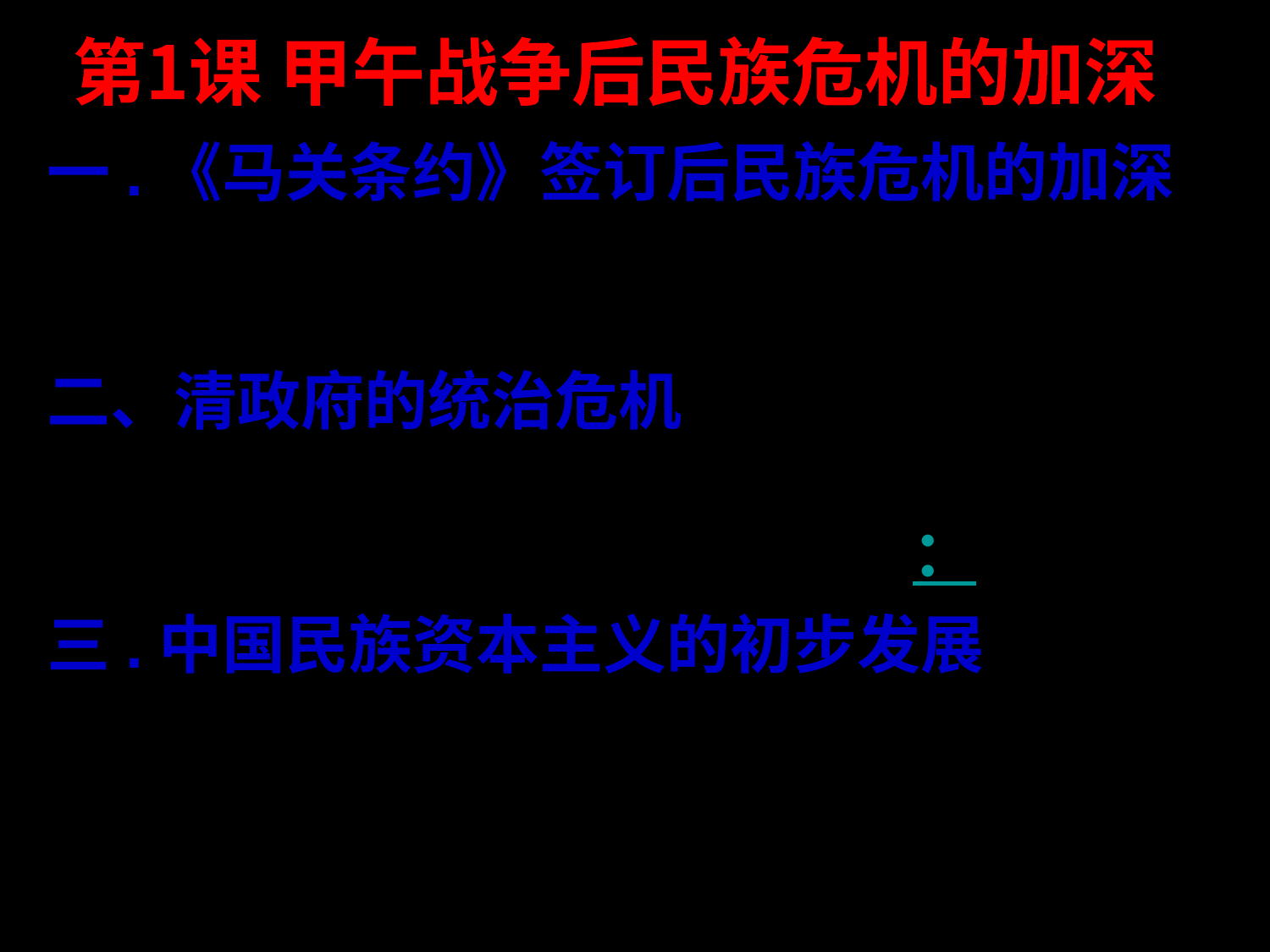

第1课 甲午战争后民族危机的加深
一.《马关条约》签订后民族危机的加深
   1.经济侵略：以资本输出为主
   2.政治侵略：掀起瓜分狂潮
二、清政府的统治危机
   1、财政危机：
   2、社会矛盾和阶级矛盾尖锐：
三.中国民族资本主义的初步发展
   1、原因：
   2、表现和特点：
   3、影响：